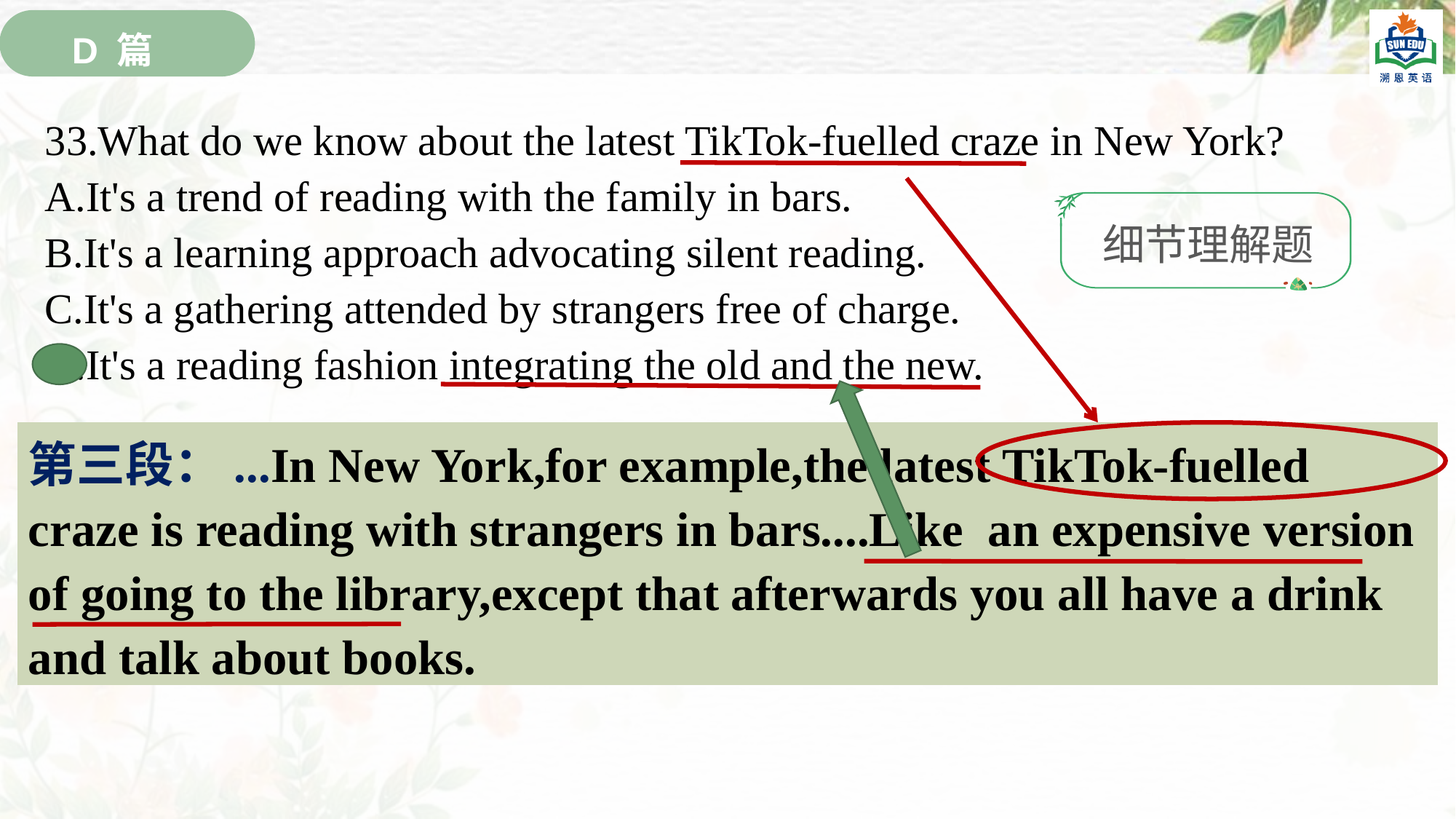

D 篇
33.What do we know about the latest TikTok-fuelled craze in New York?
A.It's a trend of reading with the family in bars.
B.It's a learning approach advocating silent reading.
C.It's a gathering attended by strangers free of charge.
D.It's a reading fashion integrating the old and the new.

细节理解题

第三段：...In New York,for example,the latest TikTok-fuelled craze is reading with strangers in bars....Like  an expensive version of going to the library,except that afterwards you all have a drink and talk about books.